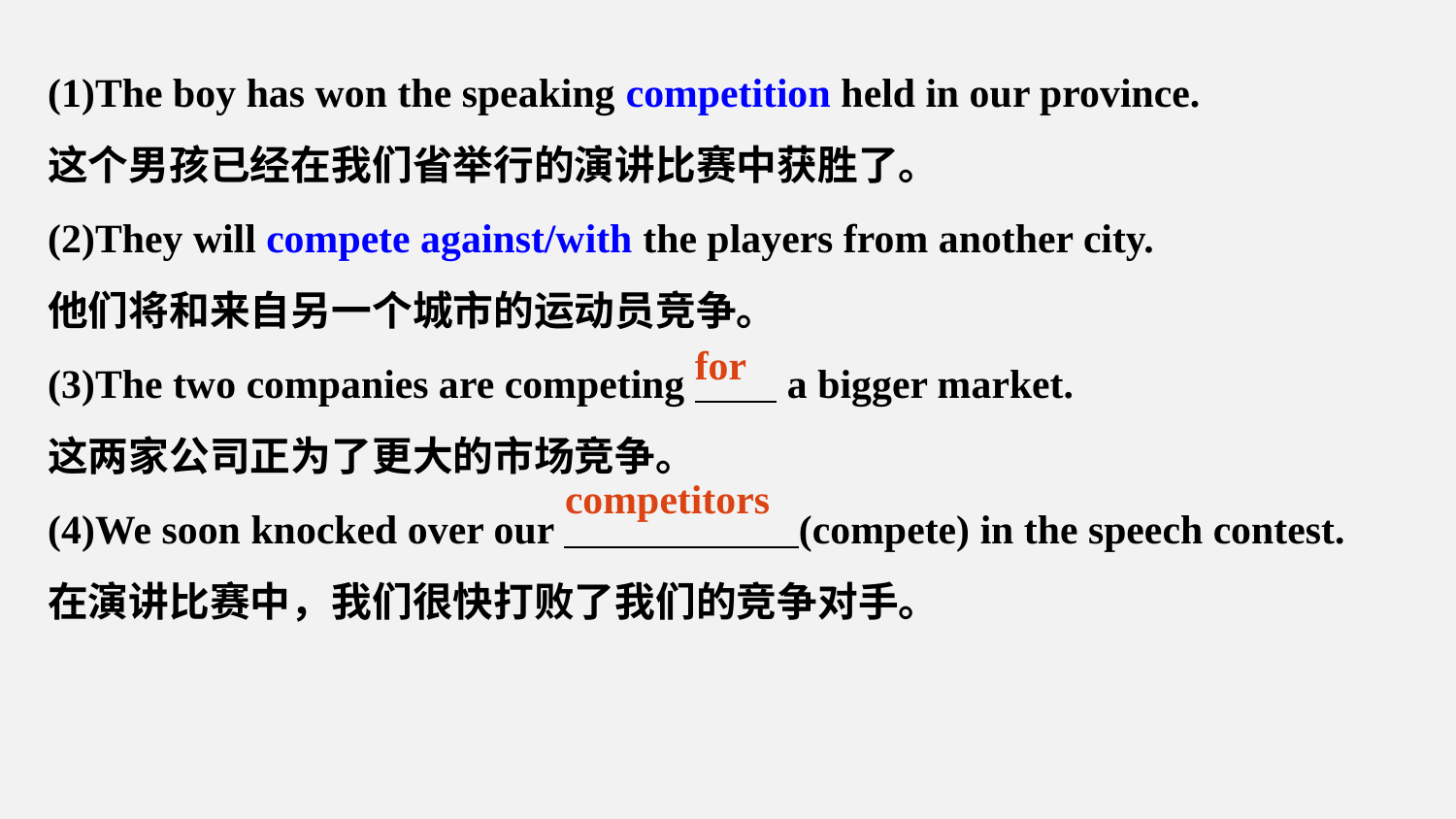

(1)The boy has won the speaking competition held in our province.
这个男孩已经在我们省举行的演讲比赛中获胜了。
(2)They will compete against/with the players from another city.
他们将和来自另一个城市的运动员竞争。
(3)The two companies are competing          a bigger market.
这两家公司正为了更大的市场竞争。
(4)We soon knocked over our                        (compete) in the speech contest.
在演讲比赛中，我们很快打败了我们的竞争对手。
for
competitors